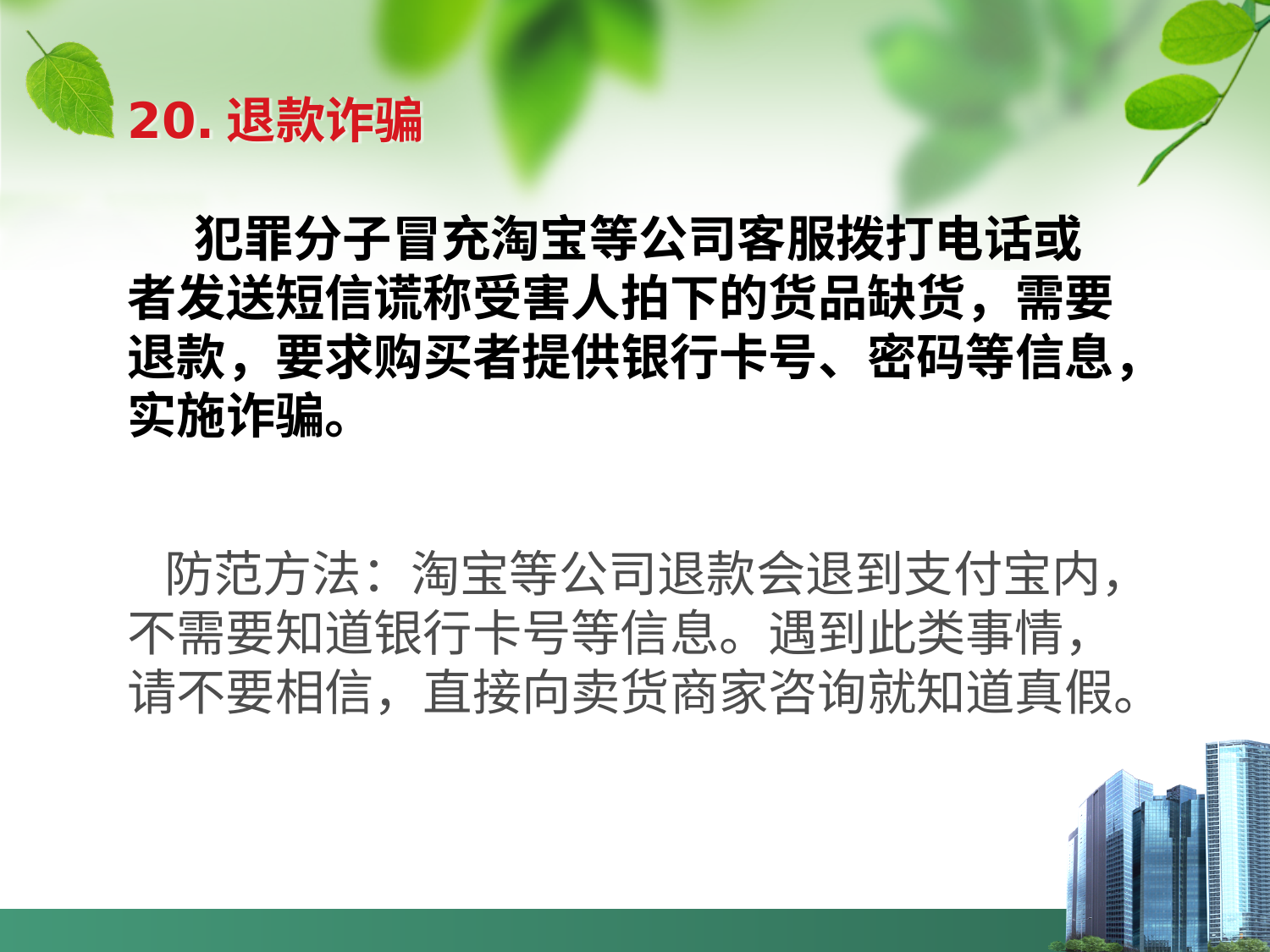

# 20.退款诈骗 犯罪分子冒充淘宝等公司客服拨打电话或者发送短信谎称受害人拍下的货品缺货，需要退款，要求购买者提供银行卡号、密码等信息，实施诈骗。
1
防范方法：淘宝等公司退款会退到支付宝内，不需要知道银行卡号等信息。遇到此类事情，请不要相信，直接向卖货商家咨询就知道真假。